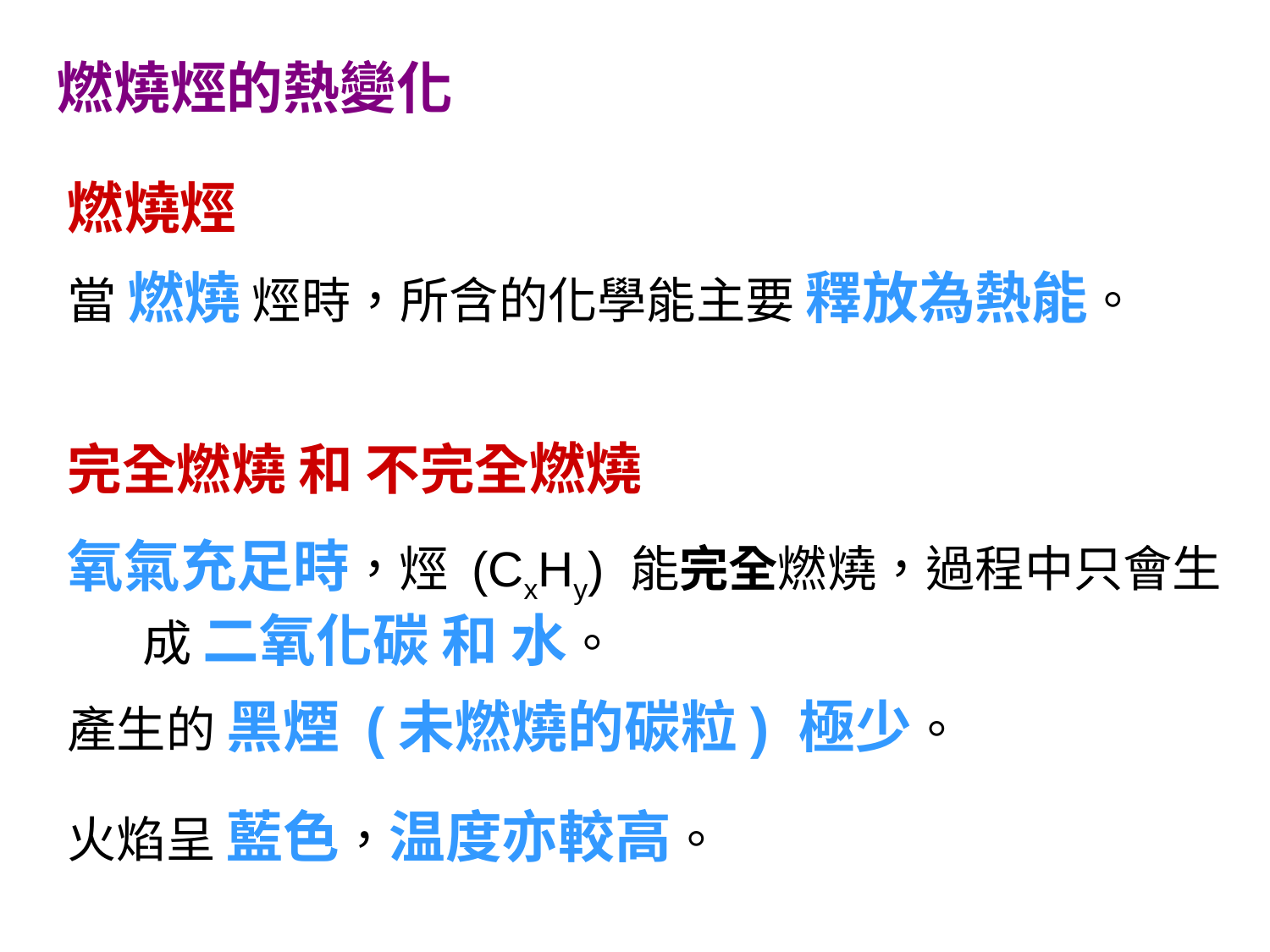

燃燒烴的熱變化
燃燒烴
當 燃燒 烴時，所含的化學能主要 釋放為熱能。
完全燃燒 和 不完全燃燒
氧氣充足時，烴 (CxHy) 能完全燃燒，過程中只會生成 二氧化碳 和 水。
產生的 黑煙 (未燃燒的碳粒) 極少。
火焰呈 藍色，温度亦較高。